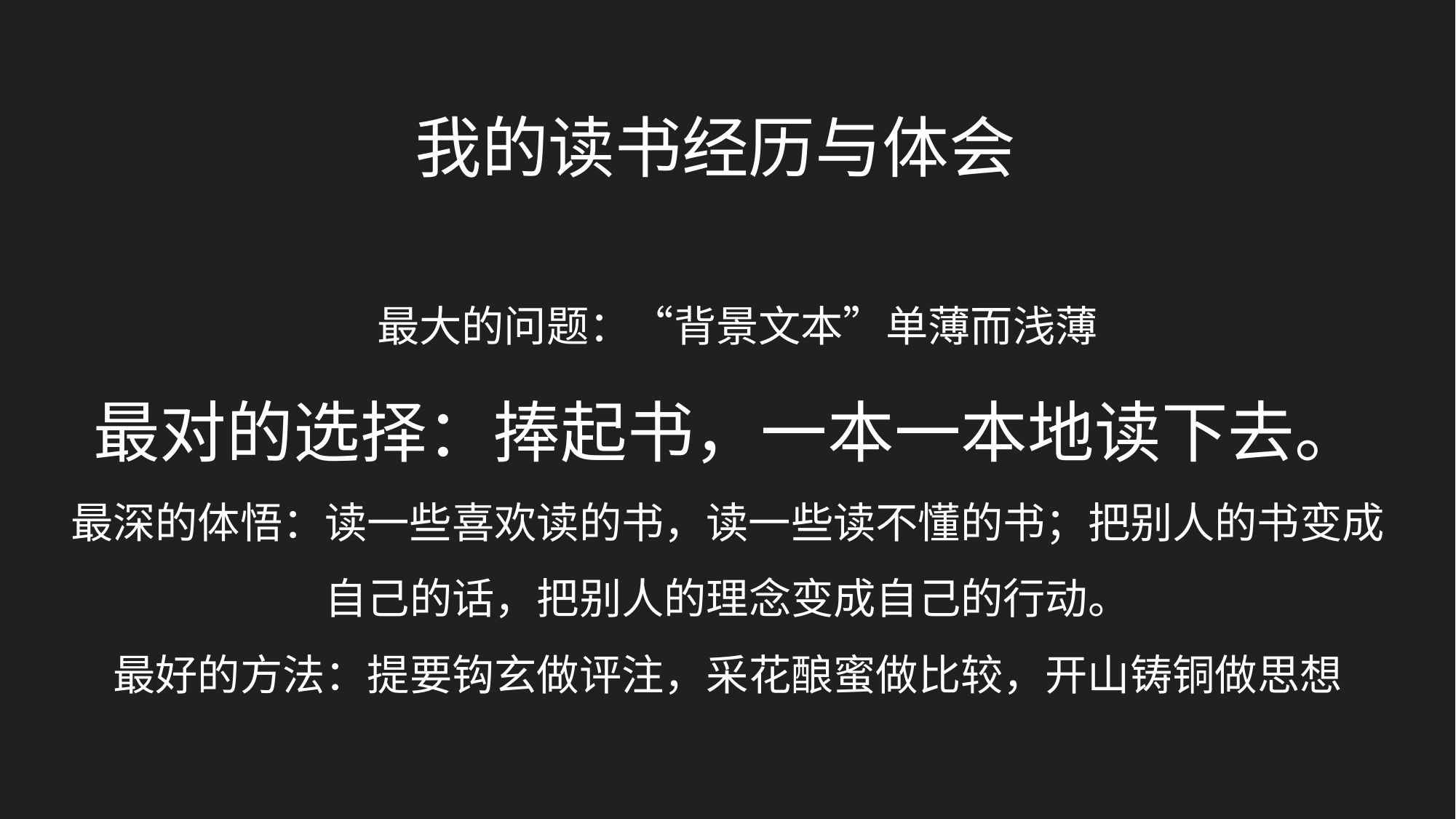

我的读书经历与体会
 最大的问题：“背景文本”单薄而浅薄
最对的选择：捧起书，一本一本地读下去。
最深的体悟：读一些喜欢读的书，读一些读不懂的书；把别人的书变成自己的话，把别人的理念变成自己的行动。
最好的方法：提要钩玄做评注，采花酿蜜做比较，开山铸铜做思想